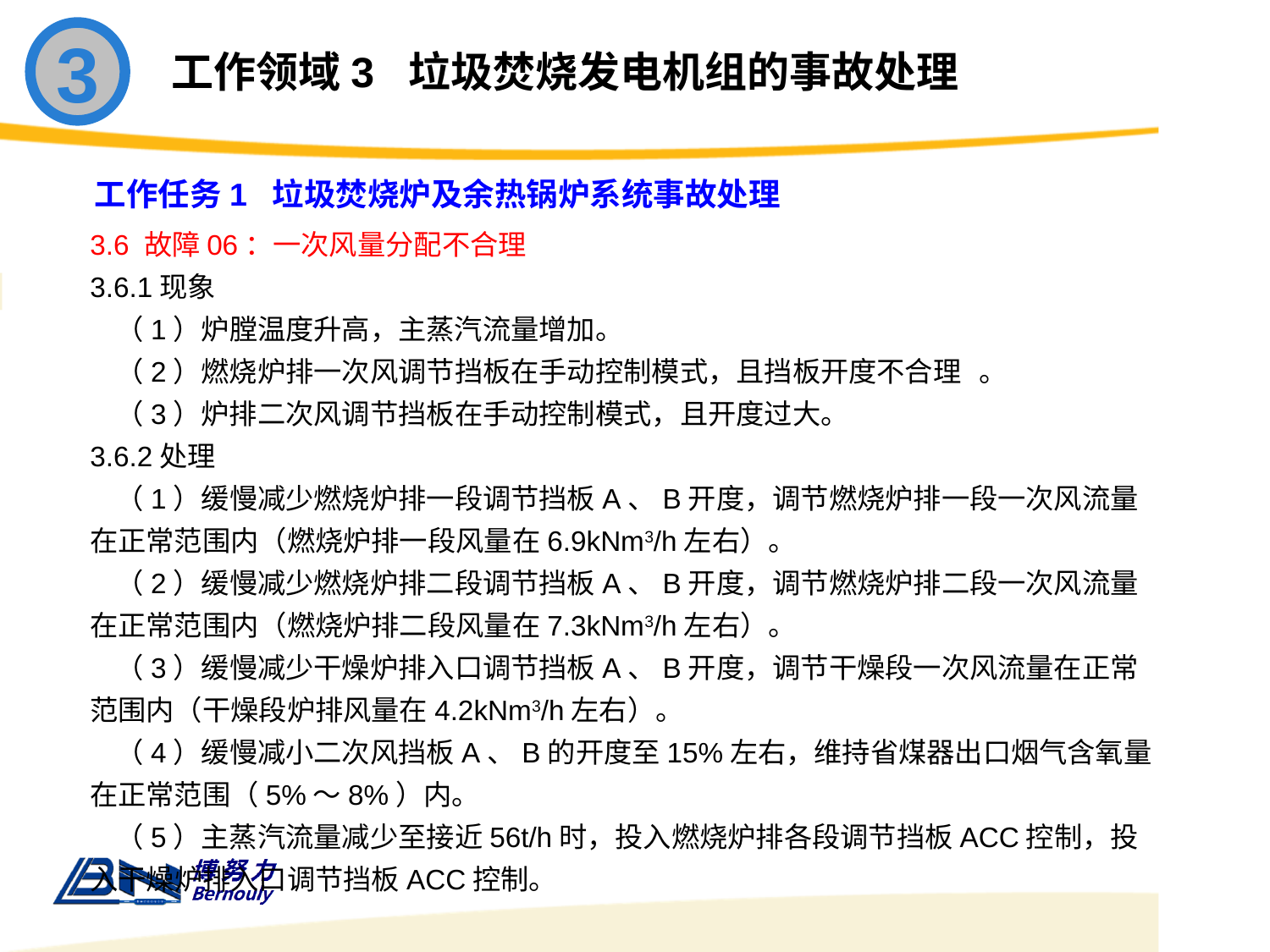

3
工作领域3  垃圾焚烧发电机组的事故处理
工作任务1  垃圾焚烧炉及余热锅炉系统事故处理
3.6 故障06：一次风量分配不合理
3.6.1现象
   （1）炉膛温度升高，主蒸汽流量增加。
   （2）燃烧炉排一次风调节挡板在手动控制模式，且挡板开度不合理	。
   （3）炉排二次风调节挡板在手动控制模式，且开度过大。
3.6.2处理
   （1）缓慢减少燃烧炉排一段调节挡板A、B开度，调节燃烧炉排一段一次风流量在正常范围内（燃烧炉排一段风量在6.9kNm3/h左右）。
   （2）缓慢减少燃烧炉排二段调节挡板A、B开度，调节燃烧炉排二段一次风流量在正常范围内（燃烧炉排二段风量在7.3kNm3/h左右）。
   （3）缓慢减少干燥炉排入口调节挡板A、B开度，调节干燥段一次风流量在正常范围内（干燥段炉排风量在4.2kNm3/h左右）。
   （4）缓慢减小二次风挡板A、B的开度至15%左右，维持省煤器出口烟气含氧量在正常范围（5%～8%）内。
   （5）主蒸汽流量减少至接近56t/h时，投入燃烧炉排各段调节挡板ACC控制，投入干燥炉排入口调节挡板ACC控制。